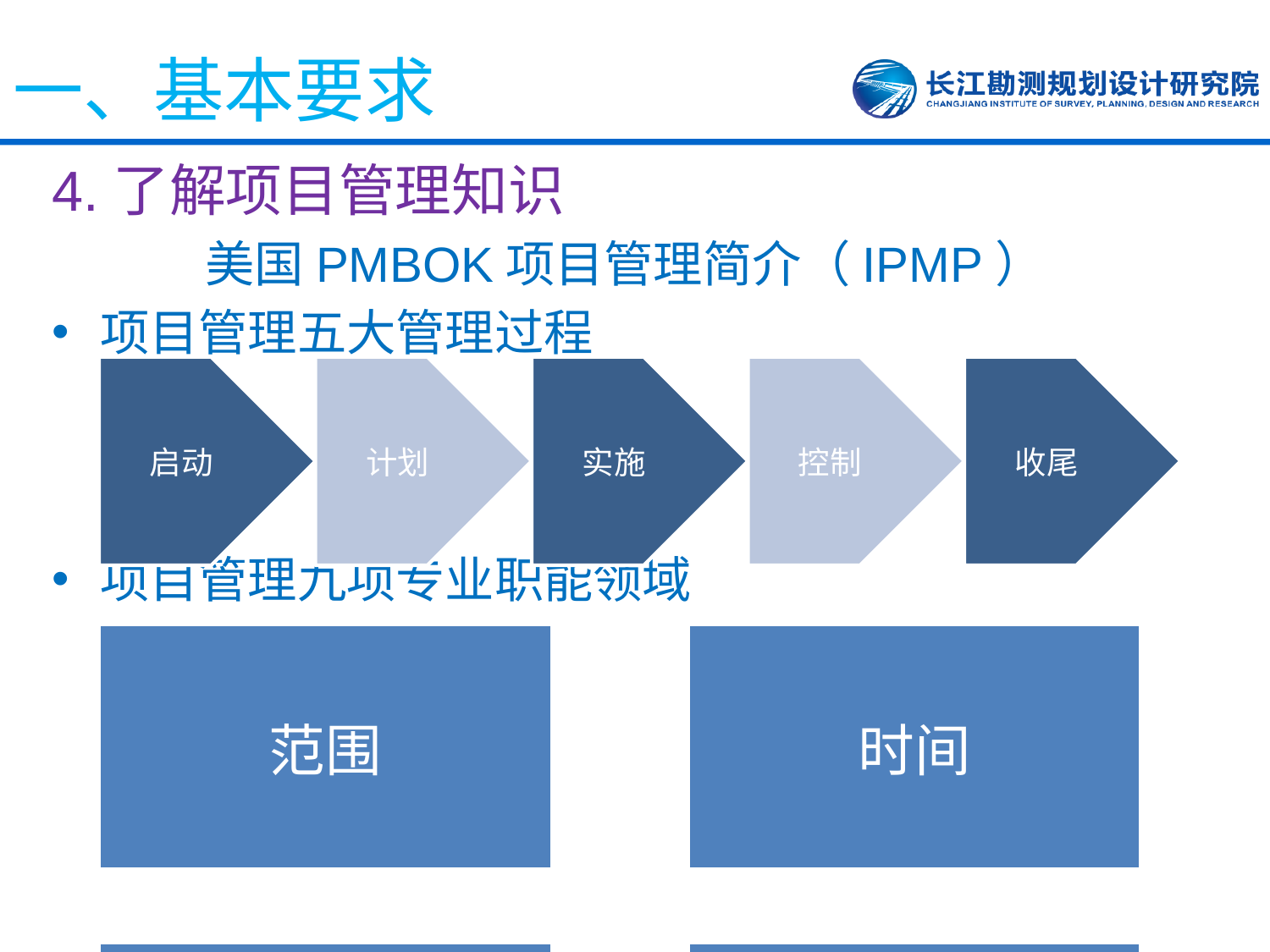

# 一、基本要求
4.了解项目管理知识
               美国PMBOK项目管理简介（IPMP）
项目管理五大管理过程

项目管理九项专业职能领域

启动
计划
实施
控制
收尾
范围
时间